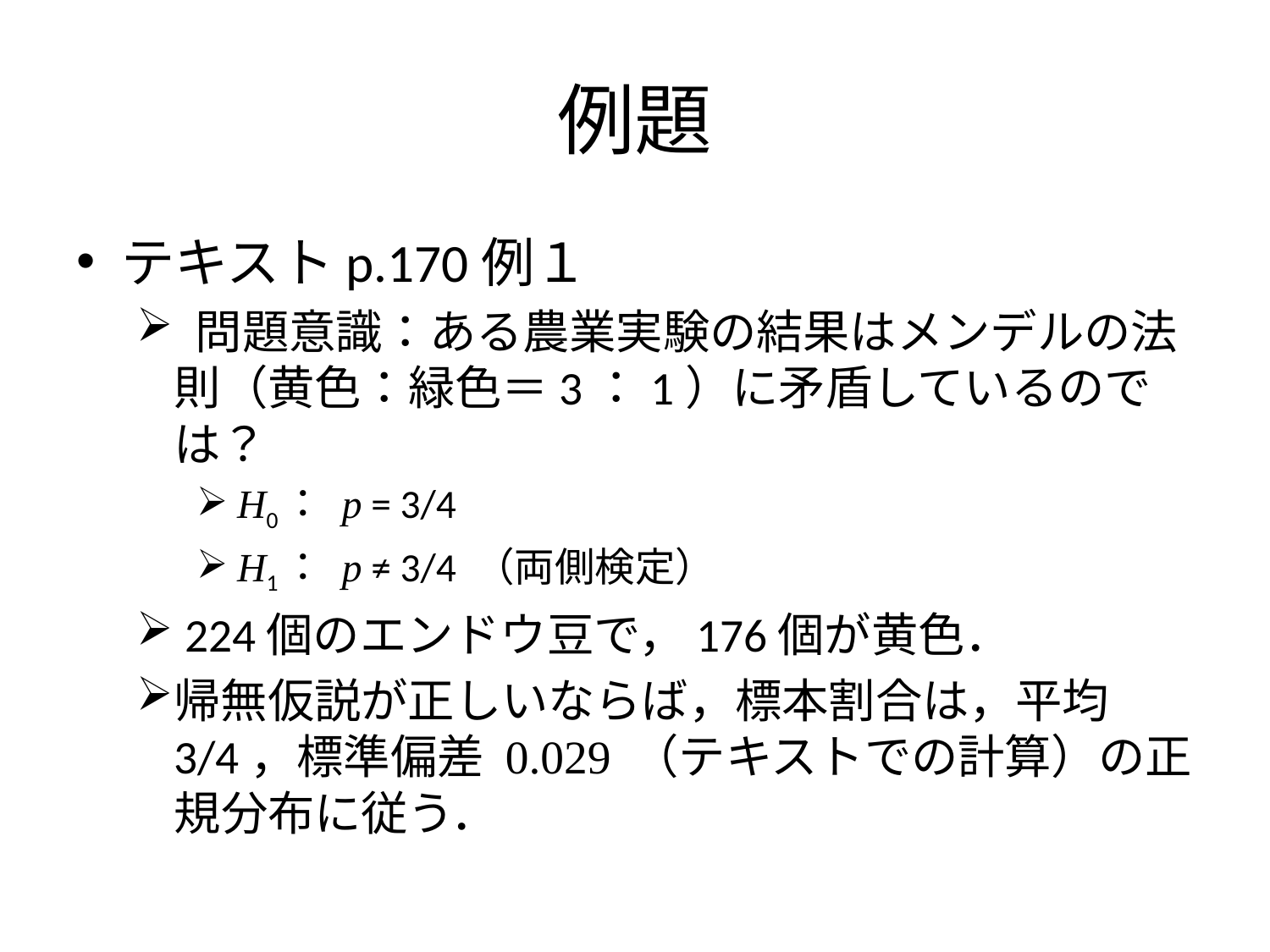

# 例題
テキストp.170例１
 問題意識：ある農業実験の結果はメンデルの法則（黄色：緑色＝3：1）に矛盾しているのでは？
 H0： p = 3/4
 H1： p ≠ 3/4 （両側検定）
 224個のエンドウ豆で，176個が黄色．
帰無仮説が正しいならば，標本割合は，平均 3/4，標準偏差 0.029 （テキストでの計算）の正規分布に従う．